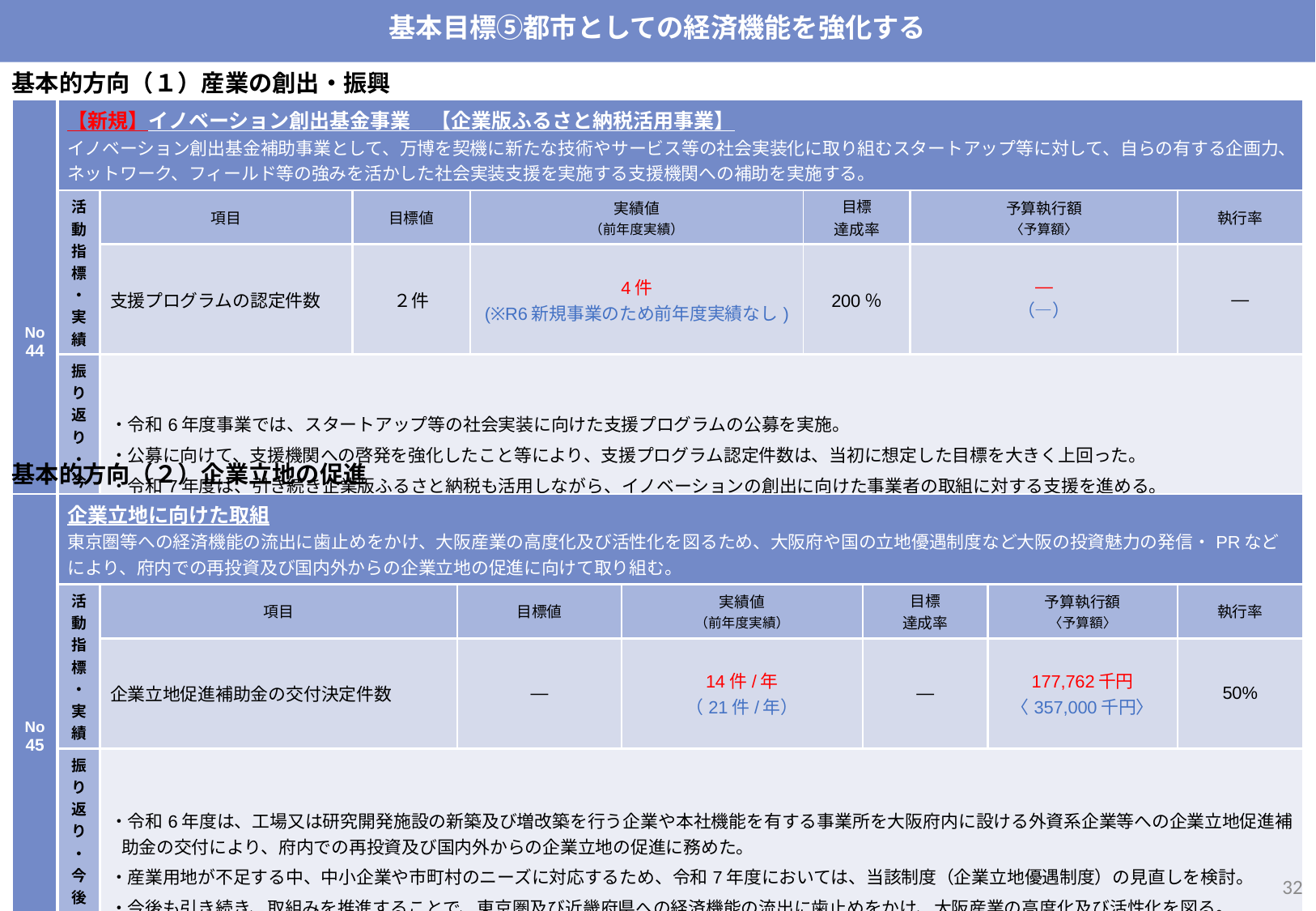

基本目標⑤都市としての経済機能を強化する
基本的方向（１）産業の創出・振興
| No44 | 【新規】イノベーション創出基金事業　【企業版ふるさと納税活用事業】 イノベーション創出基金補助事業として、万博を契機に新たな技術やサービス等の社会実装化に取り組むスタートアップ等に対して、自らの有する企画力、ネットワーク、フィールド等の強みを活かした社会実装支援を実施する支援機関への補助を実施する。 |  |  |  |  | 東京圏等への経済機能の流出に歯止めをかけ、大阪産業の高度化及び活性化を図るため、大阪府や国の立地優遇制度など大阪の投資魅力の発信・PRなどにより、府内での再投資及び国内外からの企業立地の促進に向けて取り組む。 |  |
| --- | --- | --- | --- | --- | --- | --- | --- |
|  | 活動指標・ 実績 | 項目 | 目標値 | 実績値 （前年度実績） | 目標 達成率 | 予算執行額 〈予算額〉 | 執行率 |
|  |  | 支援プログラムの認定件数 | ２件 | 4件 (※R6新規事業のため前年度実績なし) | 200％ | ― （―） | ― |
|  | 振り返り・ 今後の方針 | ・令和6年度事業では、スタートアップ等の社会実装に向けた支援プログラムの公募を実施。 ・公募に向けて、支援機関への啓発を強化したこと等により、支援プログラム認定件数は、当初に想定した目標を大きく上回った。 ・令和7年度は、引き続き企業版ふるさと納税も活用しながら、イノベーションの創出に向けた事業者の取組に対する支援を進める。 ※令和6年度企業版ふるさと納税寄附額：3,100,000千円 |  |  |  |  |  |
基本的方向（２）企業立地の促進
| No45 | 企業立地に向けた取組 東京圏等への経済機能の流出に歯止めをかけ、大阪産業の高度化及び活性化を図るため、大阪府や国の立地優遇制度など大阪の投資魅力の発信・PRなどにより、府内での再投資及び国内外からの企業立地の促進に向けて取り組む。 |  |  |  |  | 東京圏等への経済機能の流出に歯止めをかけ、大阪産業の高度化及び活性化を図るため、大阪府や国の立地優遇制度など大阪の投資魅力の発信・PRなどにより、府内での再投資及び国内外からの企業立地の促進に向けて取り組む。 |  |
| --- | --- | --- | --- | --- | --- | --- | --- |
|  | 活動指標・ 実績 | 項目 | 目標値 | 実績値 （前年度実績） | 目標 達成率 | 予算執行額 〈予算額〉 | 執行率 |
|  |  | 企業立地促進補助金の交付決定件数 | ― | 14件/年 （21件/年） | ― | 177,762千円 〈357,000千円〉 | 50% |
|  | 振り返り・ 今後の方針 | ・令和6年度は、工場又は研究開発施設の新築及び増改築を行う企業や本社機能を有する事業所を大阪府内に設ける外資系企業等への企業立地促進補助金の交付により、府内での再投資及び国内外からの企業立地の促進に務めた。 ・産業用地が不足する中、中小企業や市町村のニーズに対応するため、令和7年度においては、当該制度（企業立地優遇制度）の見直しを検討。 ・今後も引き続き、取組みを推進することで、東京圏及び近畿府県への経済機能の流出に歯止めをかけ、大阪産業の高度化及び活性化を図る。 |  |  |  |  |  |
32